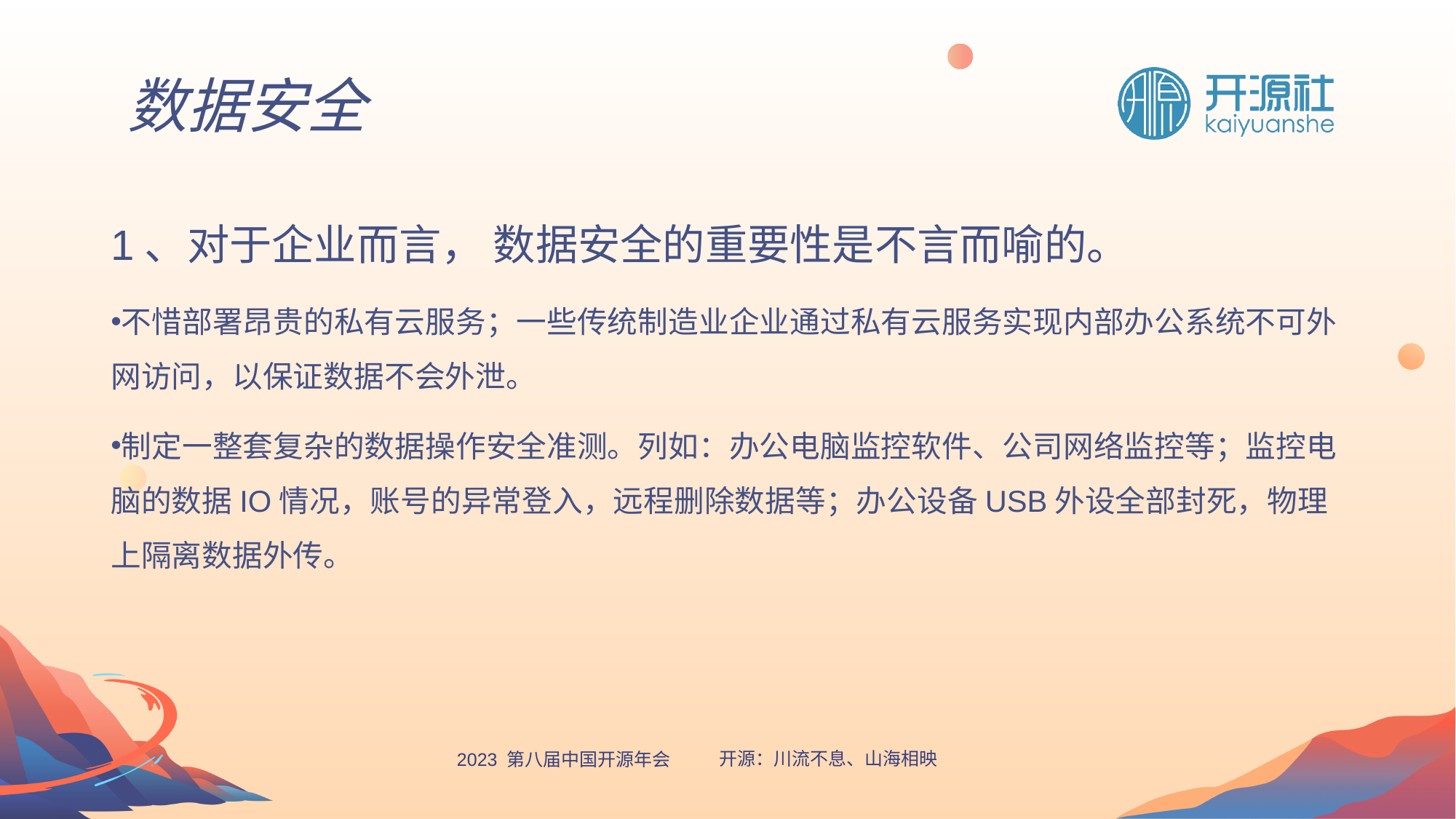

数据安全
1、对于企业而言， 数据安全的重要性是不言而喻的。
不惜部署昂贵的私有云服务；一些传统制造业企业通过私有云服务实现内部办公系统不可外网访问，以保证数据不会外泄。
制定一整套复杂的数据操作安全准测。列如：办公电脑监控软件、公司网络监控等；监控电脑的数据IO情况，账号的异常登入，远程删除数据等；办公设备USB外设全部封死，物理上隔离数据外传。